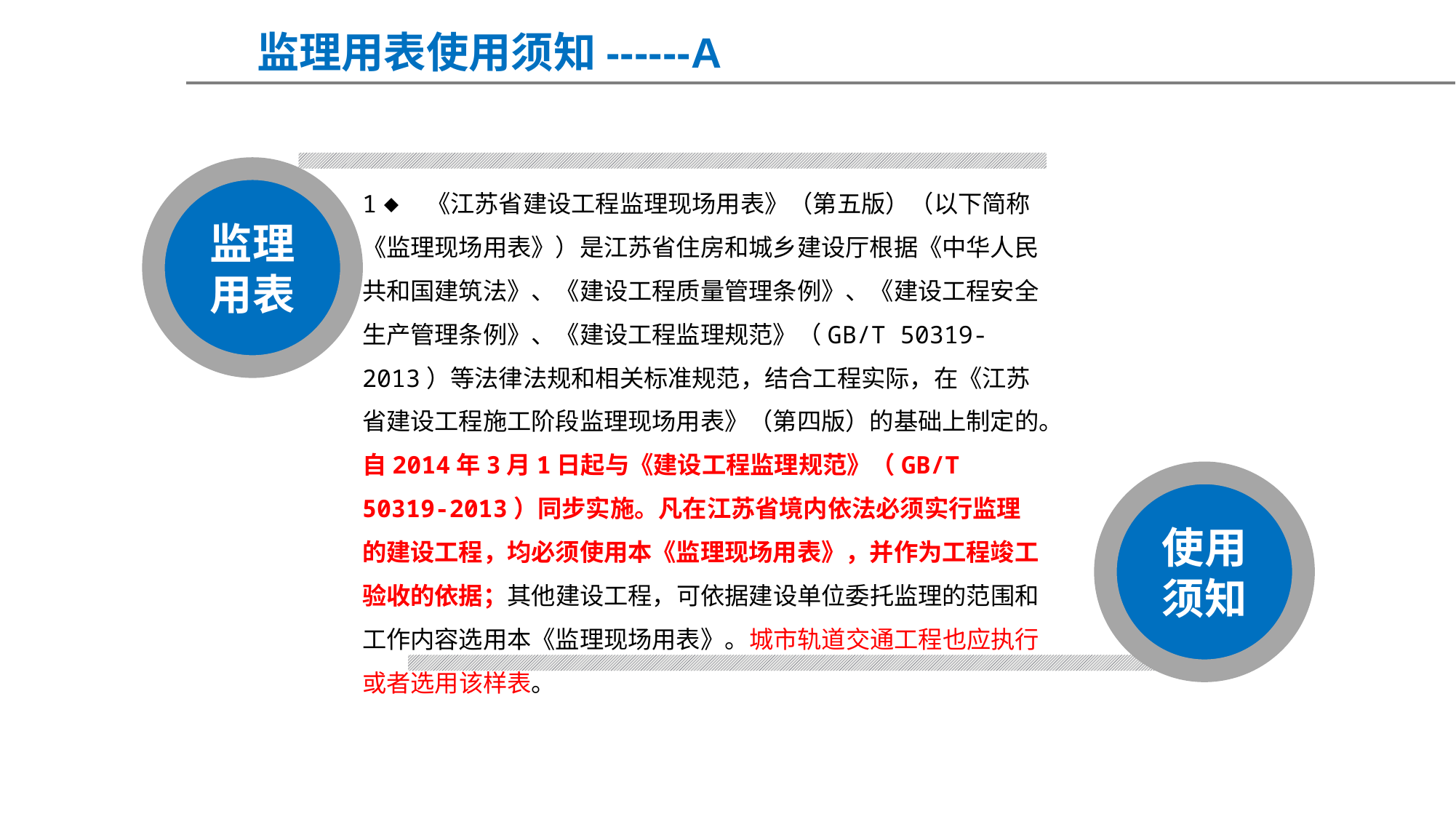

监理用表使用须知------A

1◆ 《江苏省建设工程监理现场用表》（第五版）（以下简称《监理现场用表》）是江苏省住房和城乡建设厅根据《中华人民共和国建筑法》、《建设工程质量管理条例》、《建设工程安全生产管理条例》、《建设工程监理规范》（GB/T 50319-2013）等法律法规和相关标准规范，结合工程实际，在《江苏省建设工程施工阶段监理现场用表》（第四版）的基础上制定的。自2014年3月1日起与《建设工程监理规范》（GB/T 50319-2013）同步实施。凡在江苏省境内依法必须实行监理的建设工程，均必须使用本《监理现场用表》，并作为工程竣工验收的依据；其他建设工程，可依据建设单位委托监理的范围和工作内容选用本《监理现场用表》。城市轨道交通工程也应执行或者选用该样表。
监理用表
使用须知